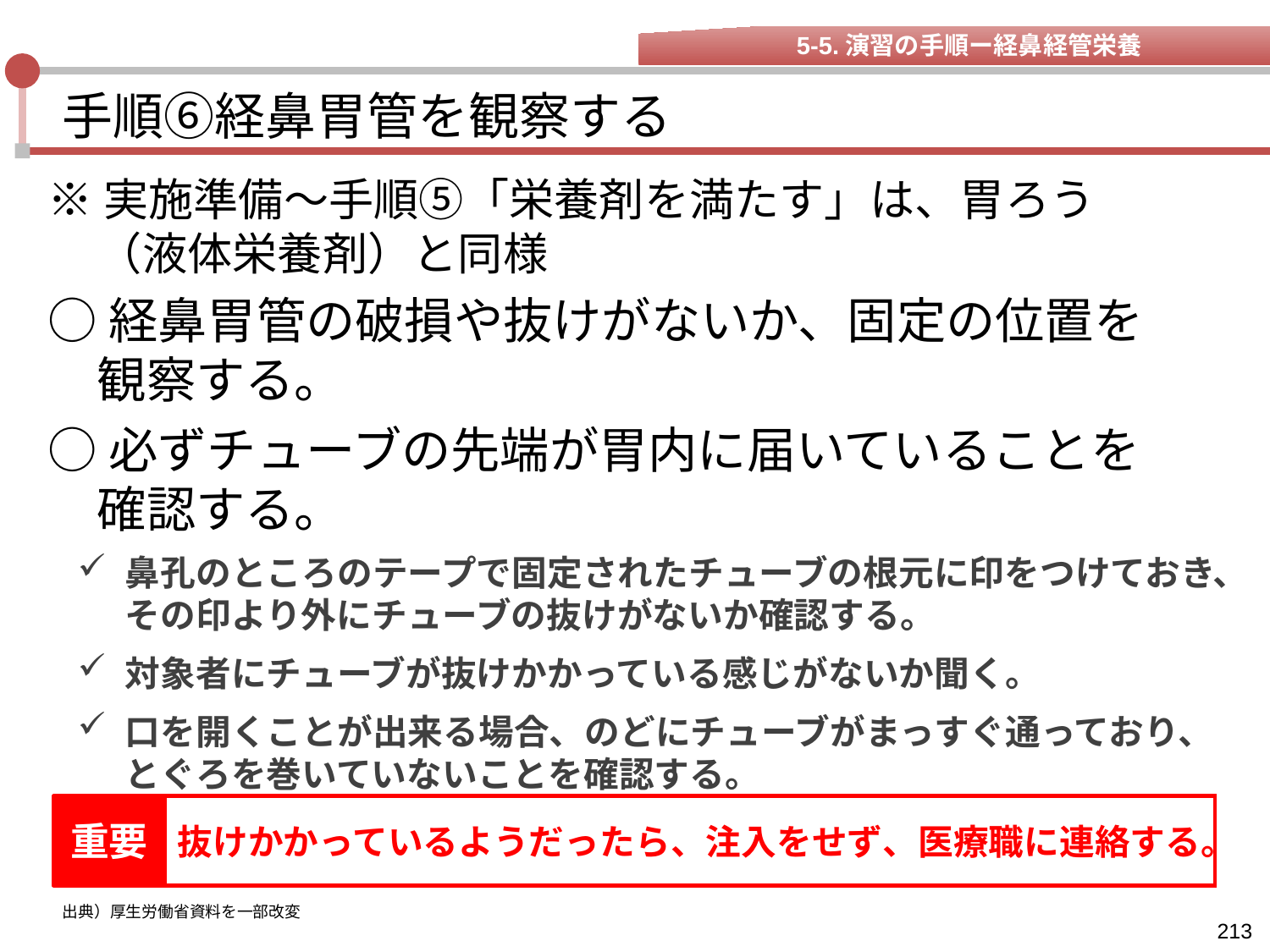

5-5.演習の手順ー経鼻経管栄養
# 手順⑥経鼻胃管を観察する
※実施準備～手順⑤「栄養剤を満たす」は、胃ろう
（液体栄養剤）と同様
○経鼻胃管の破損や抜けがないか、固定の位置を
観察する。
○必ずチューブの先端が胃内に届いていることを
確認する。
鼻孔のところのテープで固定されたチューブの根元に印をつけておき、その印より外にチューブの抜けがないか確認する。
対象者にチューブが抜けかかっている感じがないか聞く。
口を開くことが出来る場合、のどにチューブがまっすぐ通っており、とぐろを巻いていないことを確認する。
重要
抜けかかっているようだったら、注入をせず、医療職に連絡する。
出典）厚生労働省資料を一部改変
213